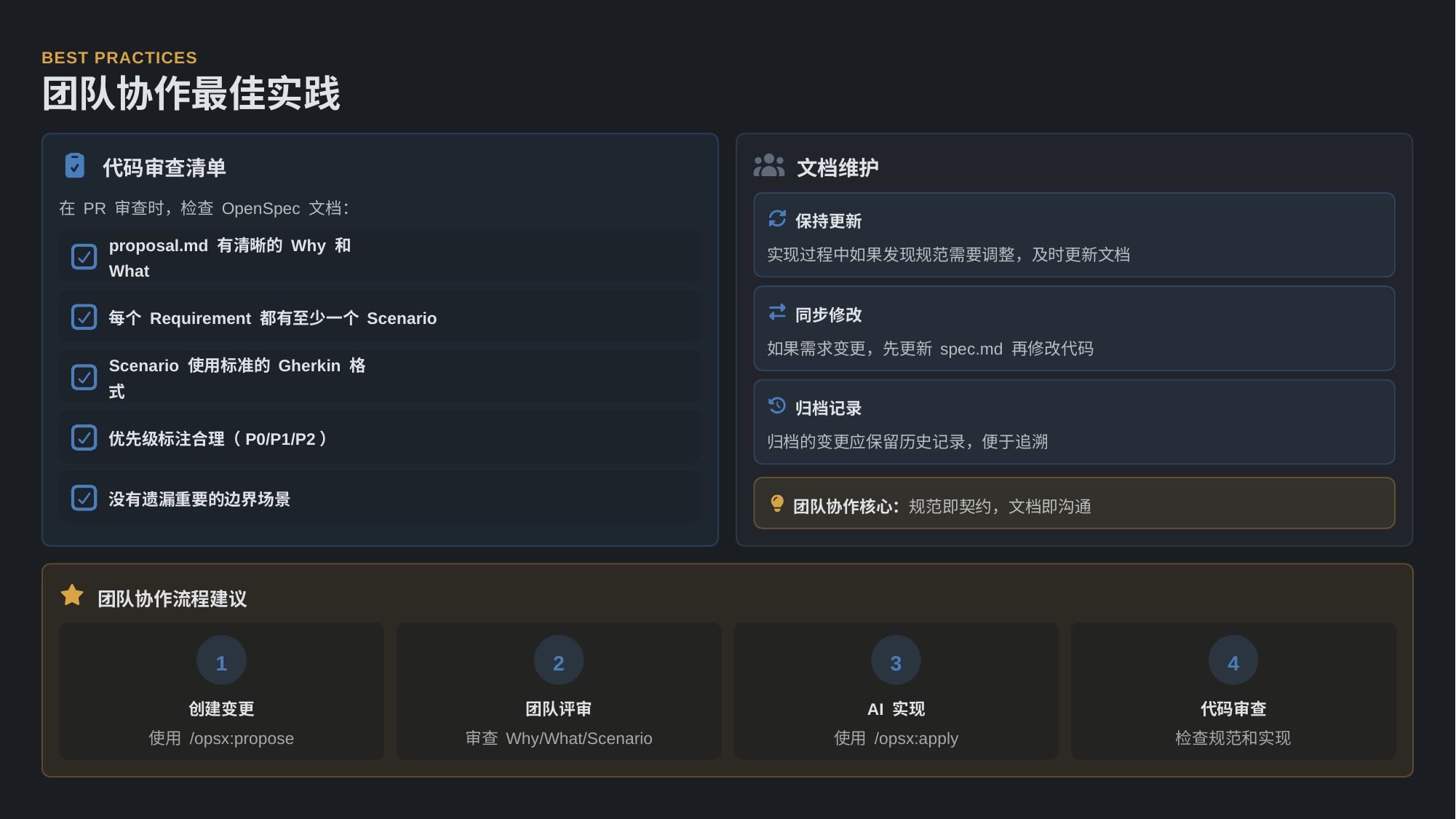

BEST PRACTICES
团队协作最佳实践

代码审查清单
文档维护

在 PR 审查时，检查 OpenSpec 文档：

保持更新

实现过程中如果发现规范需要调整，及时更新文档
proposal.md 有清晰的 Why 和 What

同步修改
每个 Requirement 都有至少一个 Scenario

如果需求变更，先更新 spec.md 再修改代码

Scenario 使用标准的 Gherkin 格式

归档记录

优先级标注合理（P0/P1/P2）

归档的变更应保留历史记录，便于追溯

没有遗漏重要的边界场景

团队协作核心：规范即契约，文档即沟通

团队协作流程建议

1
2
3
4
创建变更
团队评审
AI 实现
代码审查
使用 /opsx:propose
审查 Why/What/Scenario
使用 /opsx:apply
检查规范和实现